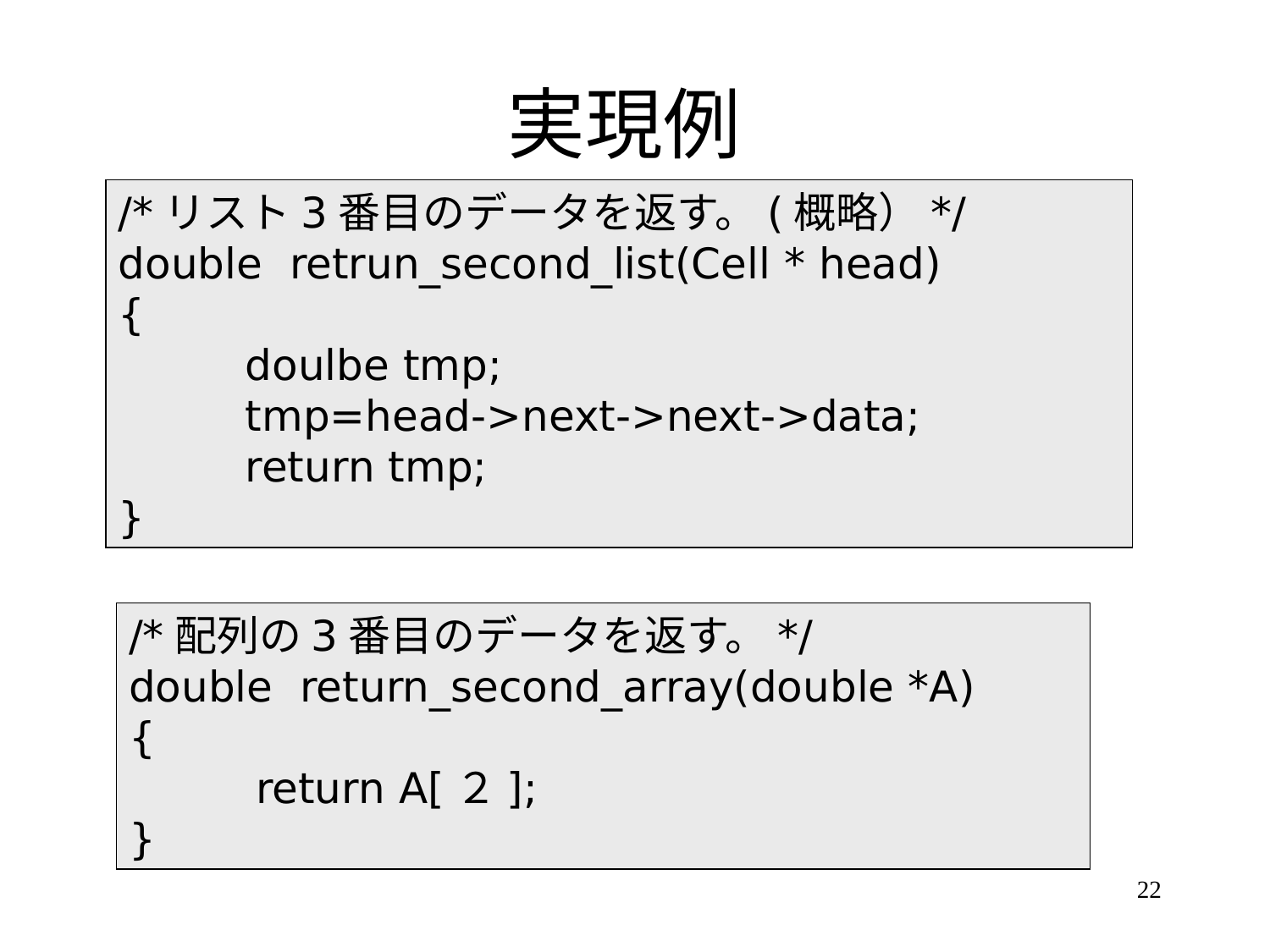

# 実現例
/*リスト3番目のデータを返す。(概略）*/
double  retrun_second_list(Cell * head)
{
	doulbe tmp;
	tmp=head->next->next->data;
	return tmp;
}
/*配列の3番目のデータを返す。*/
double  return_second_array(double *A)
{
	return A[２];
}
22